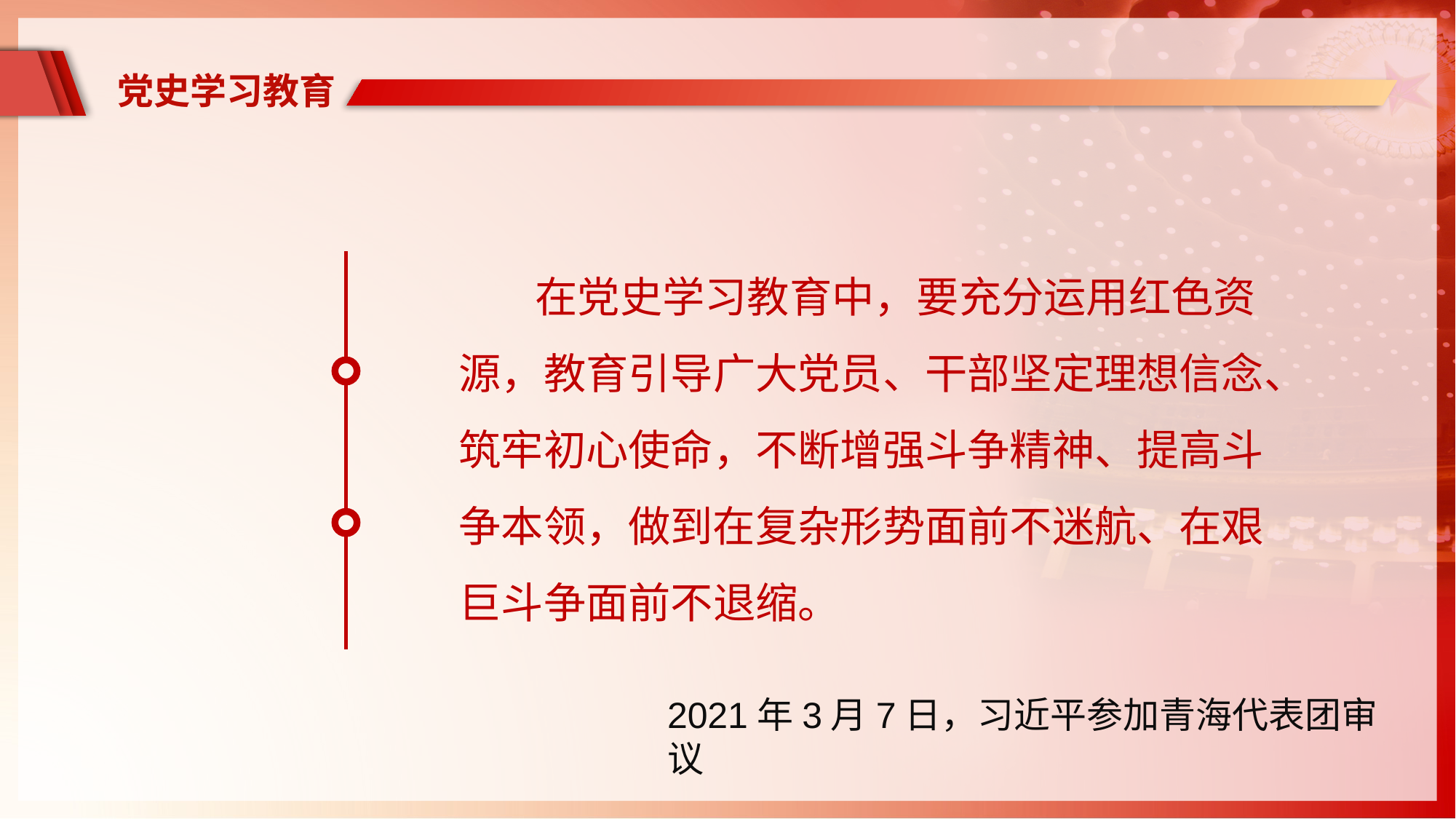

党史学习教育

       在党史学习教育中，要充分运用红色资源，教育引导广大党员、干部坚定理想信念、筑牢初心使命，不断增强斗争精神、提高斗争本领，做到在复杂形势面前不迷航、在艰巨斗争面前不退缩。

2021年3月7日，习近平参加青海代表团审议